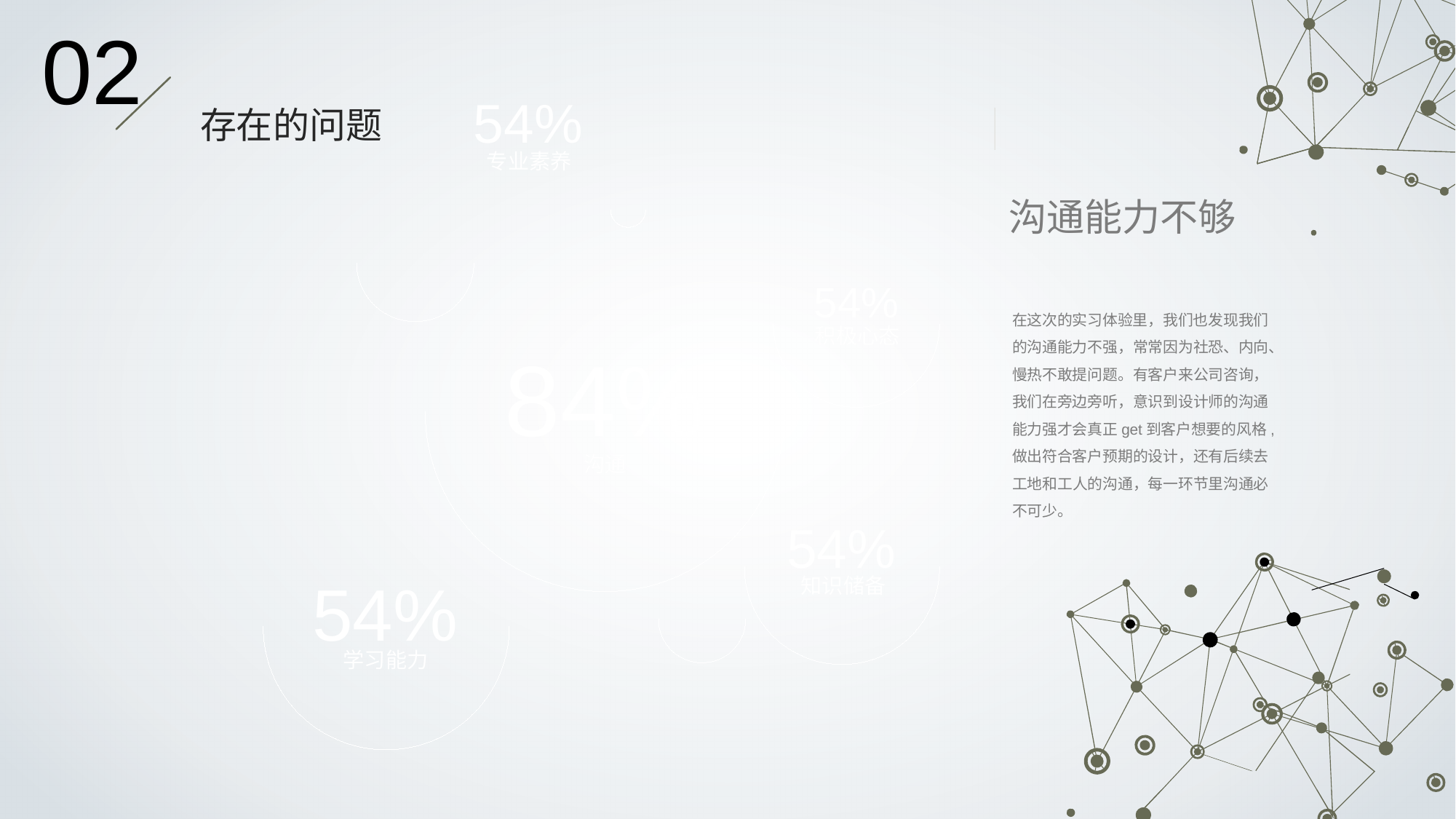

02

存在的问题
54%
专业素养

沟通能力不够

54%

在这次的实习体验里，我们也发现我们的沟通能力不强，常常因为社恐、内向、慢热不敢提问题。有客户来公司咨询，我们在旁边旁听，意识到设计师的沟通能力强才会真正get到客户想要的风格,做出符合客户预期的设计，还有后续去工地和工人的沟通，每一环节里沟通必不可少。
积极心态
84%

沟通

54%

知识储备
54%

学习能力